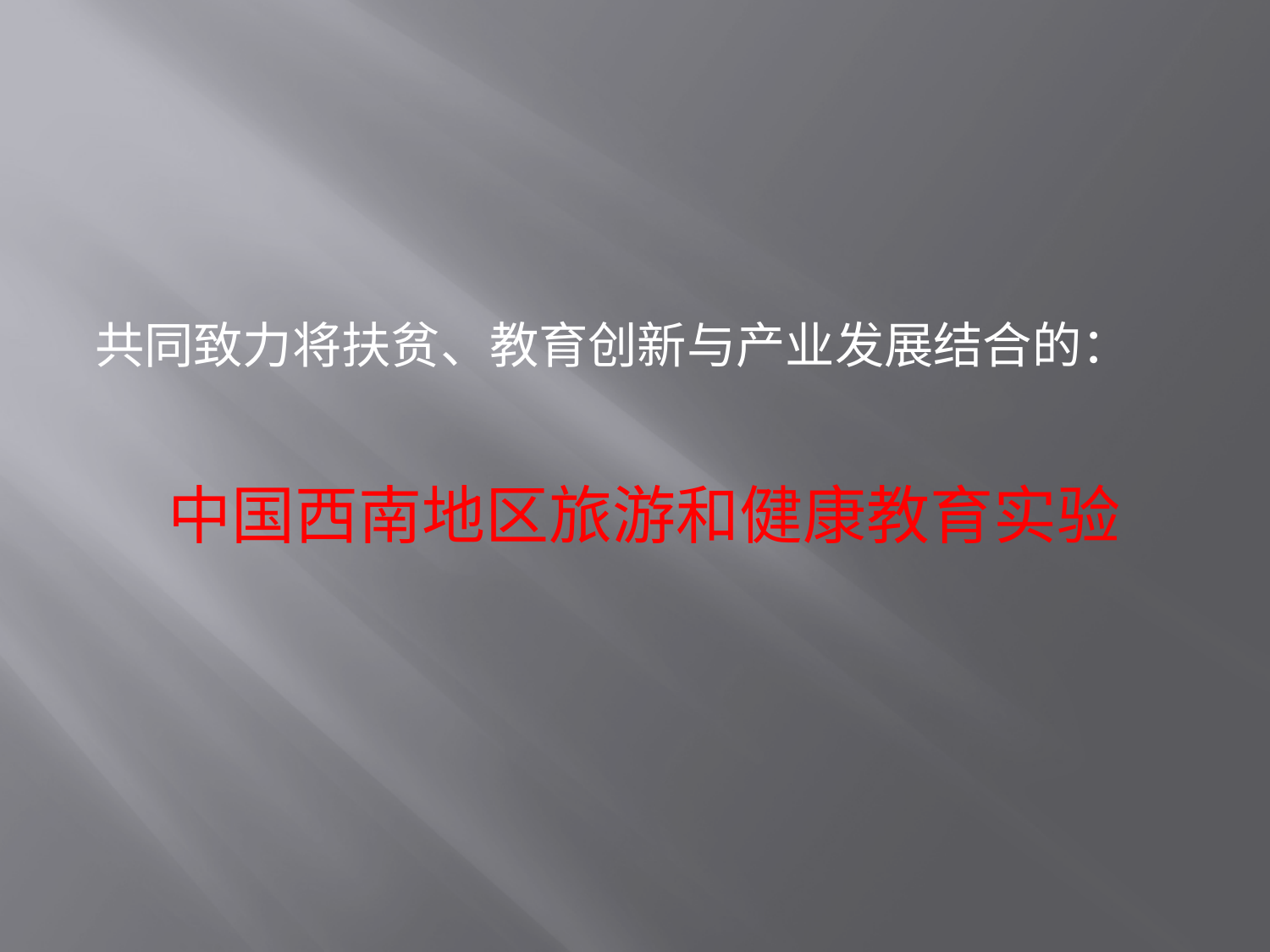

#

共同致力将扶贫、教育创新与产业发展结合的：

中国西南地区旅游和健康教育实验